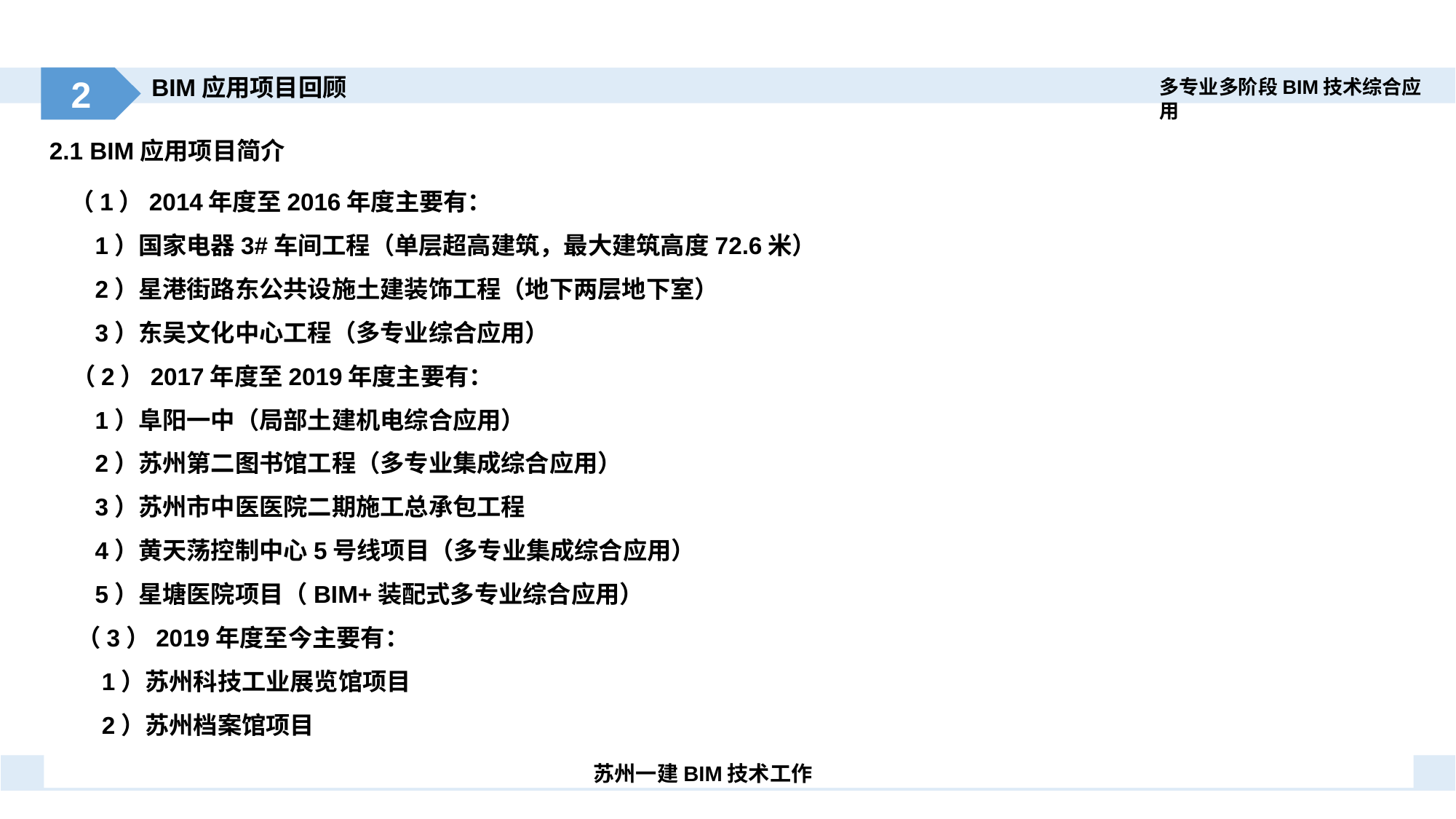

2

BIM应用项目回顾

多专业多阶段BIM技术综合应用
2.1 BIM应用项目简介
  （1）2014年度至2016年度主要有：
      1）国家电器3#车间工程（单层超高建筑，最大建筑高度72.6米）
      2）星港街路东公共设施土建装饰工程（地下两层地下室）
      3）东吴文化中心工程（多专业综合应用）
  （2）2017年度至2019年度主要有：
      1）阜阳一中（局部土建机电综合应用）
      2）苏州第二图书馆工程（多专业集成综合应用）
      3）苏州市中医医院二期施工总承包工程
      4）黄天荡控制中心5号线项目（多专业集成综合应用）
      5）星塘医院项目（BIM+装配式多专业综合应用）
   （3）2019年度至今主要有：
       1）苏州科技工业展览馆项目
       2）苏州档案馆项目

苏州一建BIM技术工作